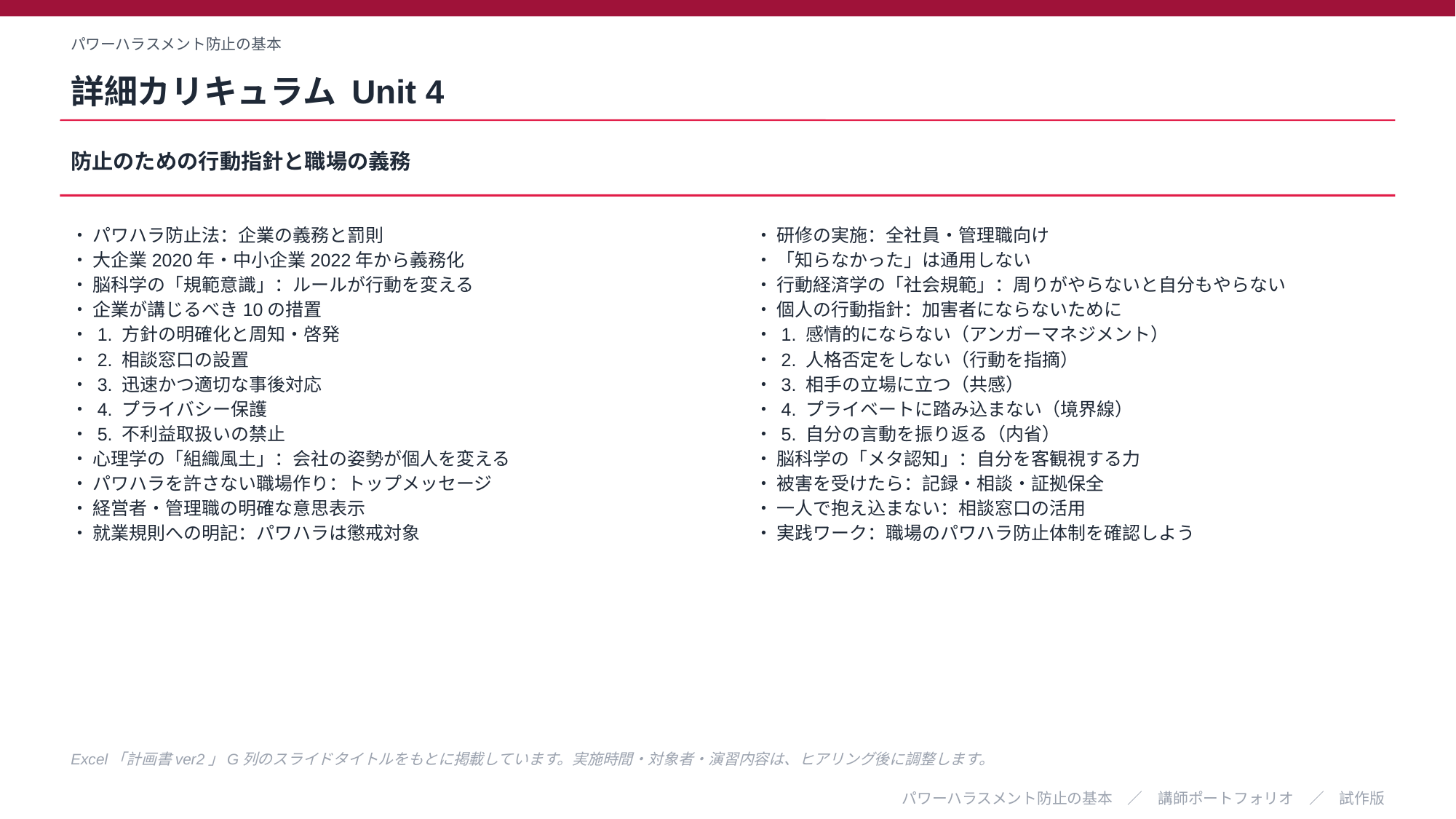

パワーハラスメント防止の基本
詳細カリキュラム Unit 4

防止のための行動指針と職場の義務

・ パワハラ防止法：企業の義務と罰則
・ 大企業2020年・中小企業2022年から義務化
・ 脳科学の「規範意識」：ルールが行動を変える
・ 企業が講じるべき10の措置
・ 1. 方針の明確化と周知・啓発
・ 2. 相談窓口の設置
・ 3. 迅速かつ適切な事後対応
・ 4. プライバシー保護
・ 5. 不利益取扱いの禁止
・ 心理学の「組織風土」：会社の姿勢が個人を変える
・ パワハラを許さない職場作り：トップメッセージ
・ 経営者・管理職の明確な意思表示
・ 就業規則への明記：パワハラは懲戒対象
・ 研修の実施：全社員・管理職向け
・ 「知らなかった」は通用しない
・ 行動経済学の「社会規範」：周りがやらないと自分もやらない
・ 個人の行動指針：加害者にならないために
・ 1. 感情的にならない（アンガーマネジメント）
・ 2. 人格否定をしない（行動を指摘）
・ 3. 相手の立場に立つ（共感）
・ 4. プライベートに踏み込まない（境界線）
・ 5. 自分の言動を振り返る（内省）
・ 脳科学の「メタ認知」：自分を客観視する力
・ 被害を受けたら：記録・相談・証拠保全
・ 一人で抱え込まない：相談窓口の活用
・ 実践ワーク：職場のパワハラ防止体制を確認しよう
Excel「計画書ver2」G列のスライドタイトルをもとに掲載しています。実施時間・対象者・演習内容は、ヒアリング後に調整します。
パワーハラスメント防止の基本　／　講師ポートフォリオ　／　試作版